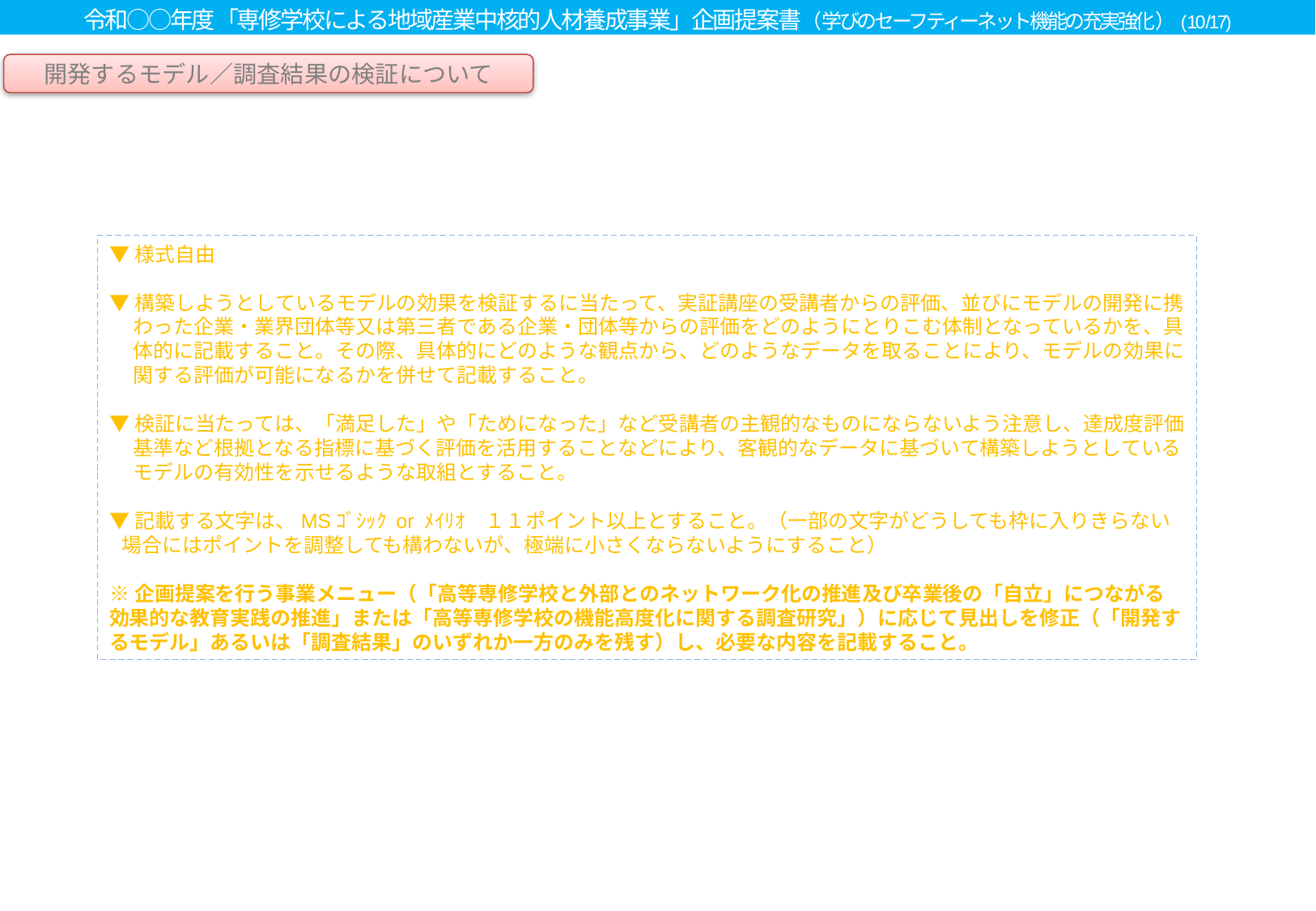

令和○○年度「専修学校による地域産業中核的人材養成事業」企画提案書（学びのセーフティーネット機能の充実強化）(10/17)
開発するモデル／調査結果の検証について
▼様式自由

▼構築しようとしているモデルの効果を検証するに当たって、実証講座の受講者からの評価、並びにモデルの開発に携わった企業・業界団体等又は第三者である企業・団体等からの評価をどのようにとりこむ体制となっているかを、具体的に記載すること。その際、具体的にどのような観点から、どのようなデータを取ることにより、モデルの効果に関する評価が可能になるかを併せて記載すること。

▼検証に当たっては、「満足した」や「ためになった」など受講者の主観的なものにならないよう注意し、達成度評価基準など根拠となる指標に基づく評価を活用することなどにより、客観的なデータに基づいて構築しようとしているモデルの有効性を示せるような取組とすること。

▼記載する文字は、MSｺﾞｼｯｸ or ﾒｲﾘｵ　１１ポイント以上とすること。（一部の文字がどうしても枠に入りきらない場合にはポイントを調整しても構わないが、極端に小さくならないようにすること）

※企画提案を行う事業メニュー（「高等専修学校と外部とのネットワーク化の推進及び卒業後の「自立」につながる効果的な教育実践の推進」または「高等専修学校の機能高度化に関する調査研究」）に応じて見出しを修正（「開発するモデル」あるいは「調査結果」のいずれか一方のみを残す）し、必要な内容を記載すること。